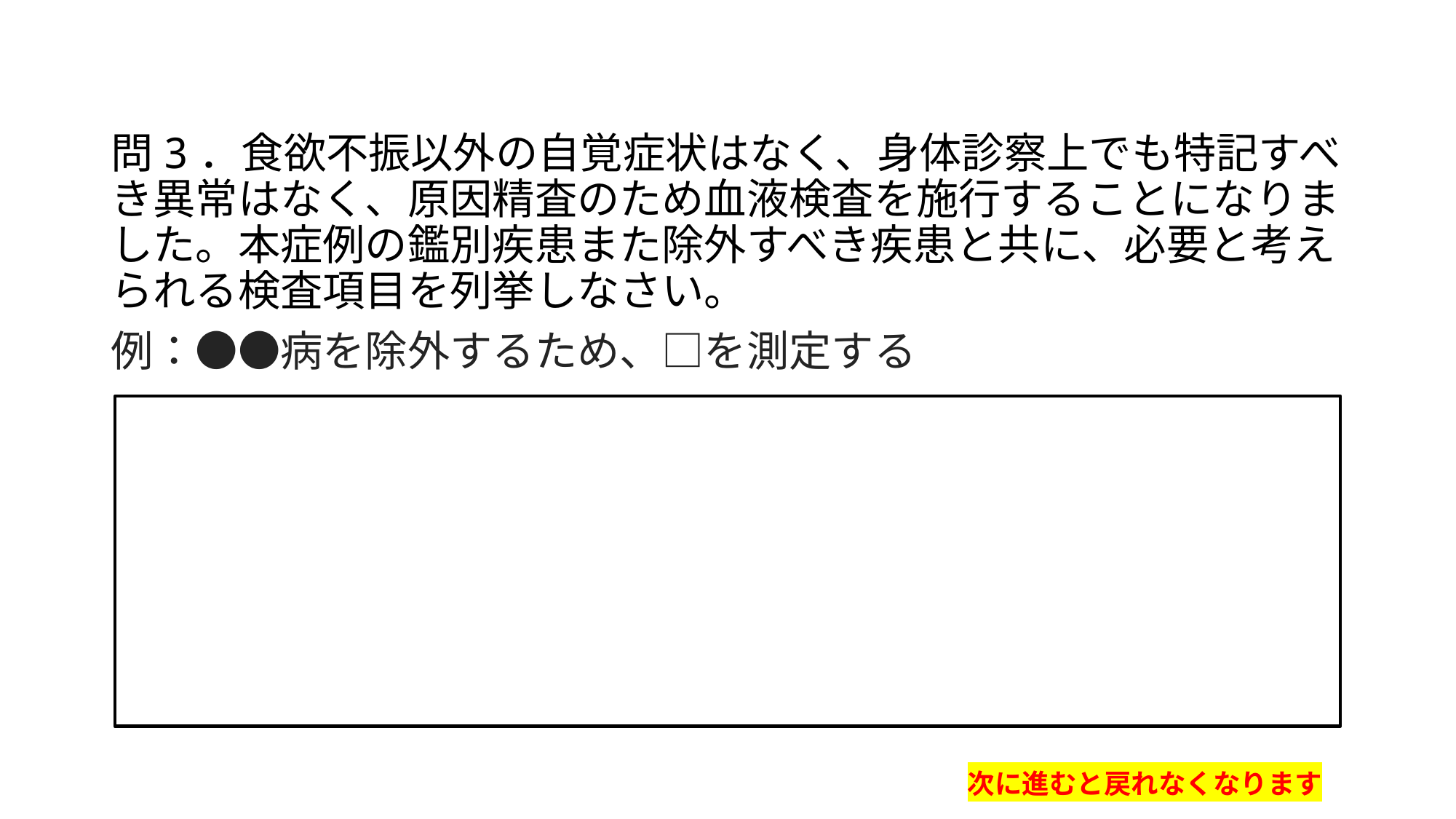

問3．食欲不振以外の自覚症状はなく、身体診察上でも特記すべき異常はなく、原因精査のため血液検査を施行することになりました。本症例の鑑別疾患また除外すべき疾患と共に、必要と考えられる検査項目を列挙しなさい。
例：●●病を除外するため、□を測定する

次に進むと戻れなくなります